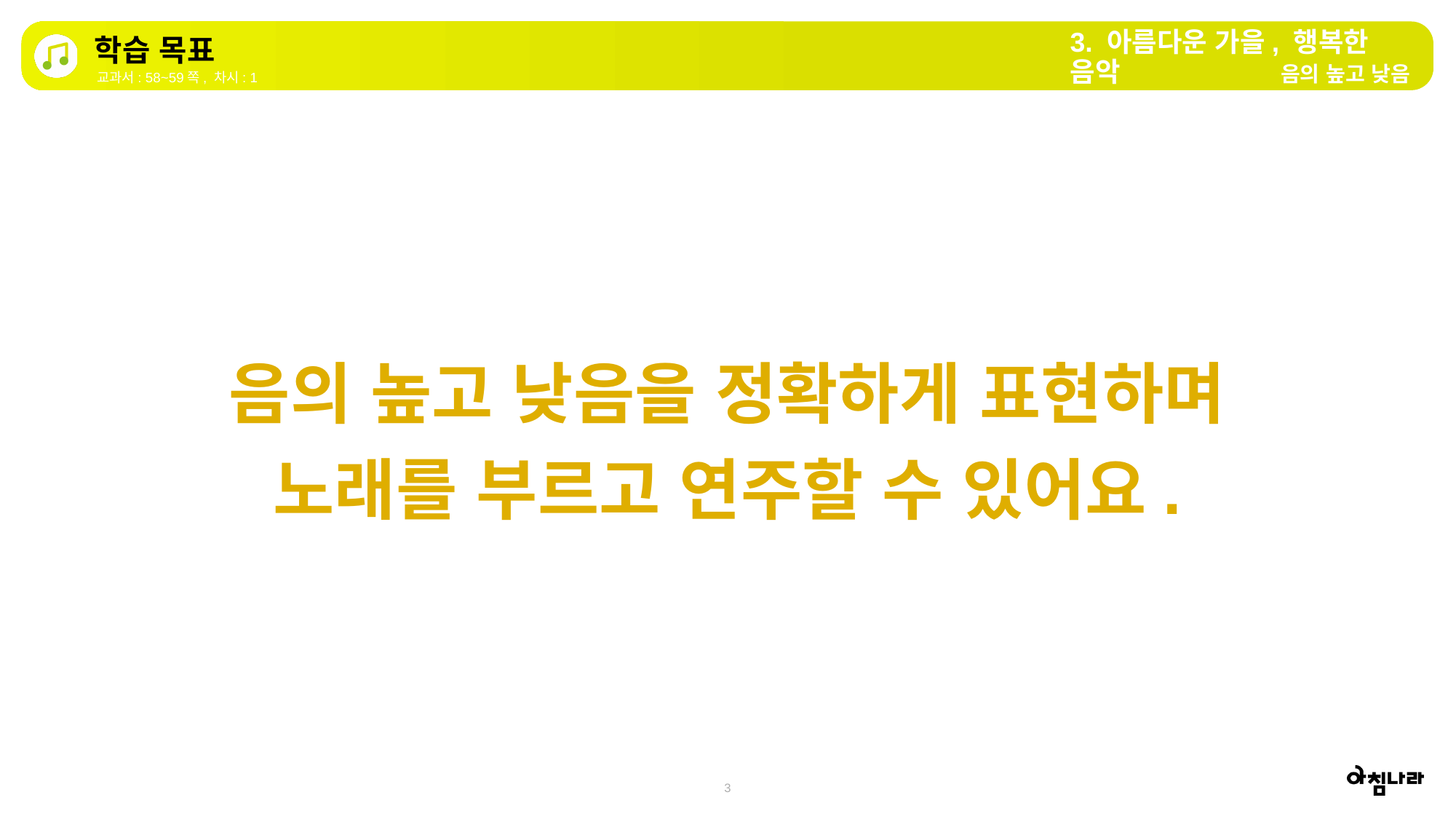

3. 아름다운 가을, 행복한 음악
학습 목표
음의 높고 낮음
교과서: 58~59쪽, 차시: 1
음의 높고 낮음을 정확하게 표현하며 노래를 부르고 연주할 수 있어요.
3